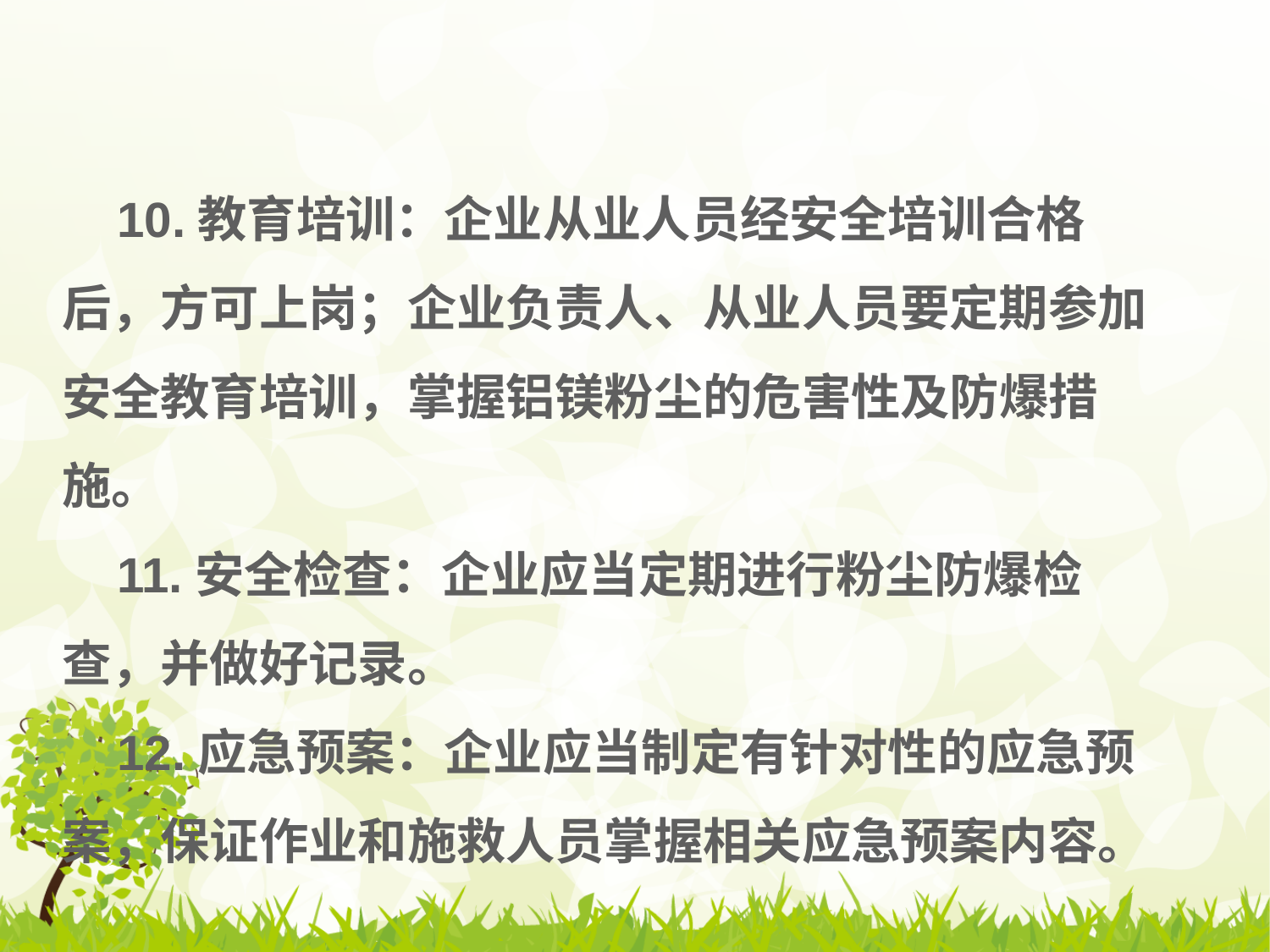

10.教育培训：企业从业人员经安全培训合格后，方可上岗；企业负责人、从业人员要定期参加安全教育培训，掌握铝镁粉尘的危害性及防爆措施。
    11.安全检查：企业应当定期进行粉尘防爆检查，并做好记录。
    12.应急预案：企业应当制定有针对性的应急预案，保证作业和施救人员掌握相关应急预案内容。